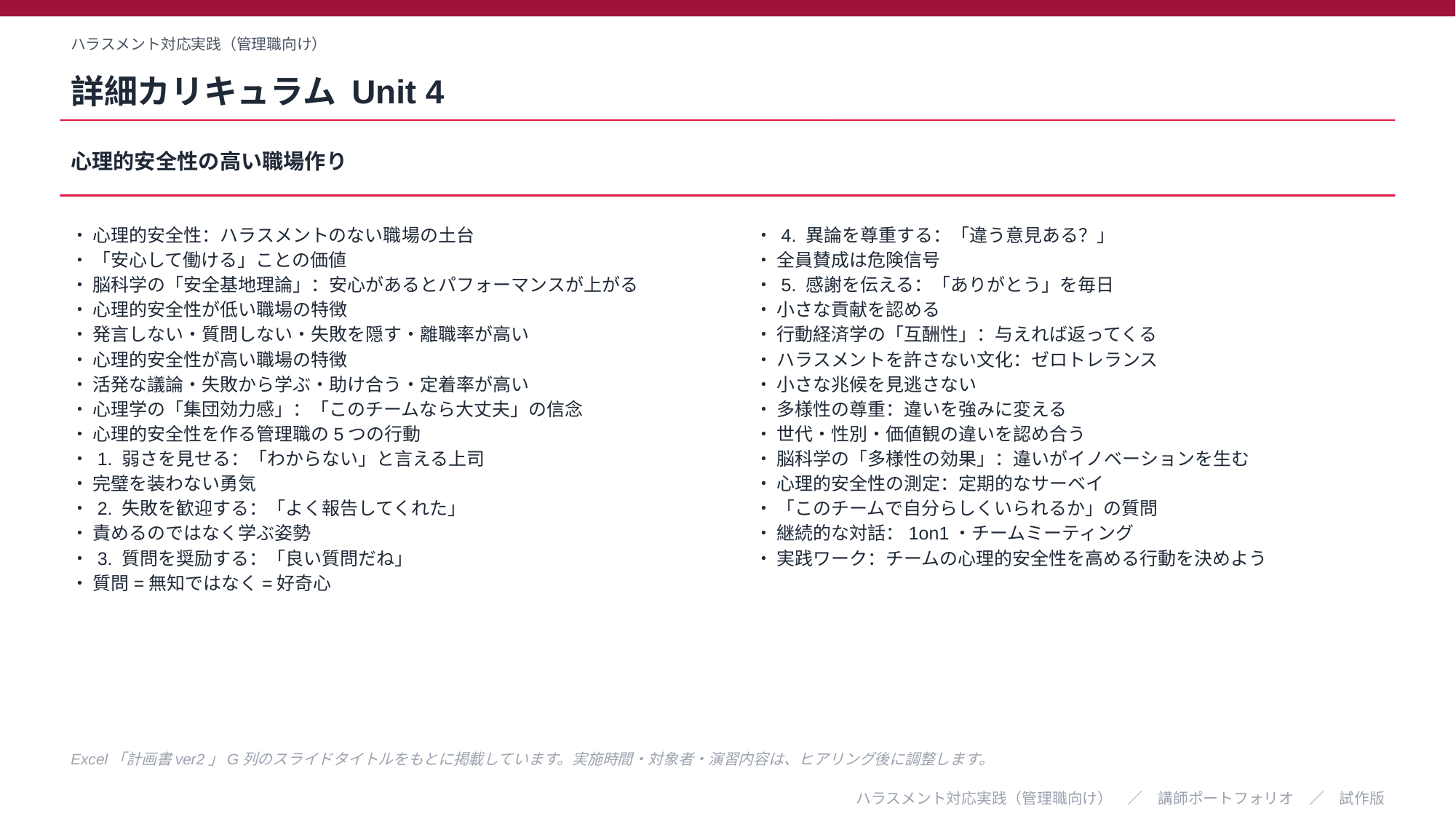

ハラスメント対応実践（管理職向け）
詳細カリキュラム Unit 4

心理的安全性の高い職場作り

・ 心理的安全性：ハラスメントのない職場の土台
・ 「安心して働ける」ことの価値
・ 脳科学の「安全基地理論」：安心があるとパフォーマンスが上がる
・ 心理的安全性が低い職場の特徴
・ 発言しない・質問しない・失敗を隠す・離職率が高い
・ 心理的安全性が高い職場の特徴
・ 活発な議論・失敗から学ぶ・助け合う・定着率が高い
・ 心理学の「集団効力感」：「このチームなら大丈夫」の信念
・ 心理的安全性を作る管理職の5つの行動
・ 1. 弱さを見せる：「わからない」と言える上司
・ 完璧を装わない勇気
・ 2. 失敗を歓迎する：「よく報告してくれた」
・ 責めるのではなく学ぶ姿勢
・ 3. 質問を奨励する：「良い質問だね」
・ 質問=無知ではなく=好奇心
・ 4. 異論を尊重する：「違う意見ある？」
・ 全員賛成は危険信号
・ 5. 感謝を伝える：「ありがとう」を毎日
・ 小さな貢献を認める
・ 行動経済学の「互酬性」：与えれば返ってくる
・ ハラスメントを許さない文化：ゼロトレランス
・ 小さな兆候を見逃さない
・ 多様性の尊重：違いを強みに変える
・ 世代・性別・価値観の違いを認め合う
・ 脳科学の「多様性の効果」：違いがイノベーションを生む
・ 心理的安全性の測定：定期的なサーベイ
・ 「このチームで自分らしくいられるか」の質問
・ 継続的な対話：1on1・チームミーティング
・ 実践ワーク：チームの心理的安全性を高める行動を決めよう
Excel「計画書ver2」G列のスライドタイトルをもとに掲載しています。実施時間・対象者・演習内容は、ヒアリング後に調整します。
ハラスメント対応実践（管理職向け）　／　講師ポートフォリオ　／　試作版